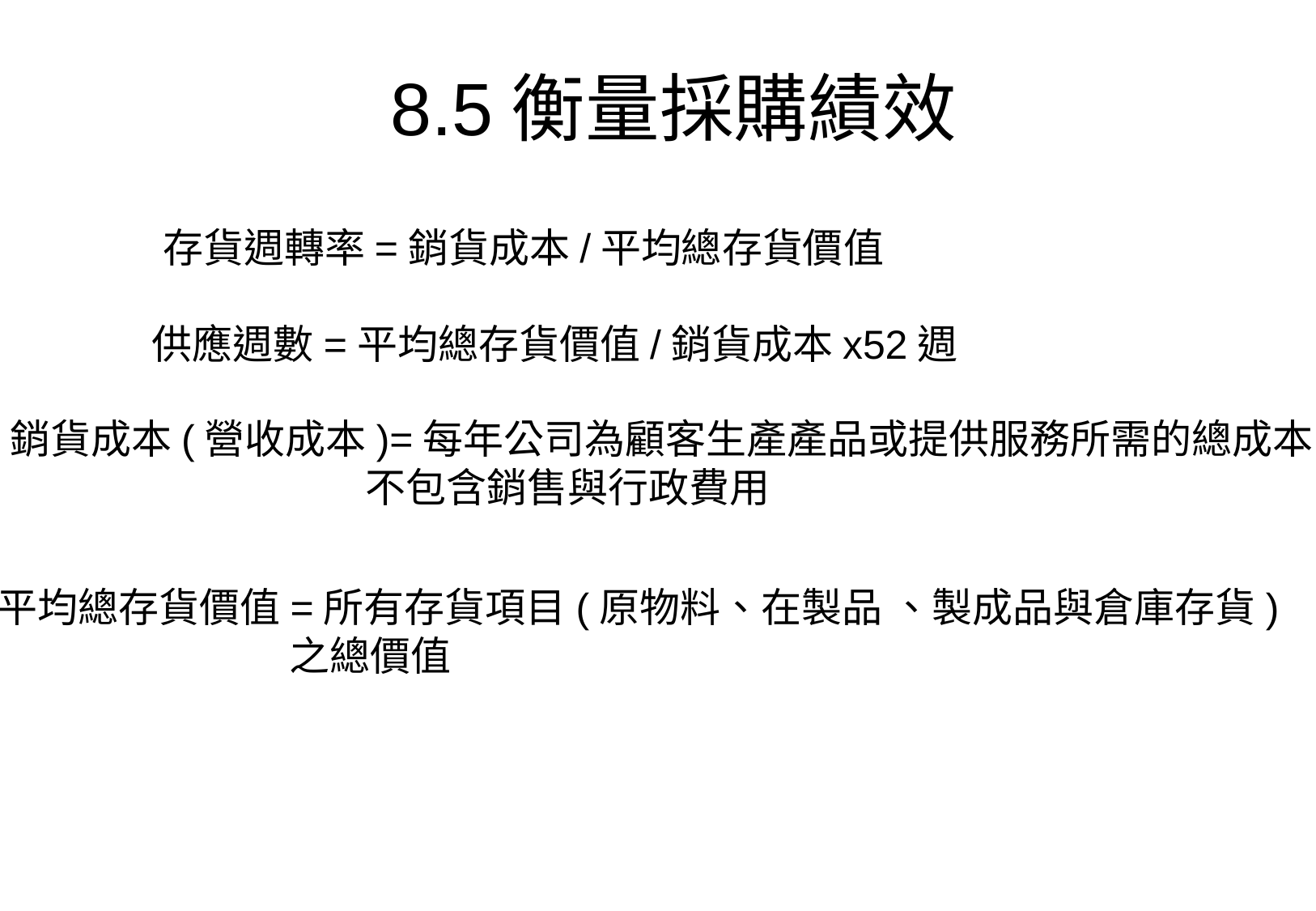

8.5衡量採購績效
存貨週轉率=銷貨成本/平均總存貨價值
供應週數=平均總存貨價值/銷貨成本x52週
銷貨成本(營收成本)=每年公司為顧客生產產品或提供服務所需的總成本
                                      不包含銷售與行政費用
平均總存貨價值=所有存貨項目(原物料、在製品 、製成品與倉庫存貨)
                               之總價值